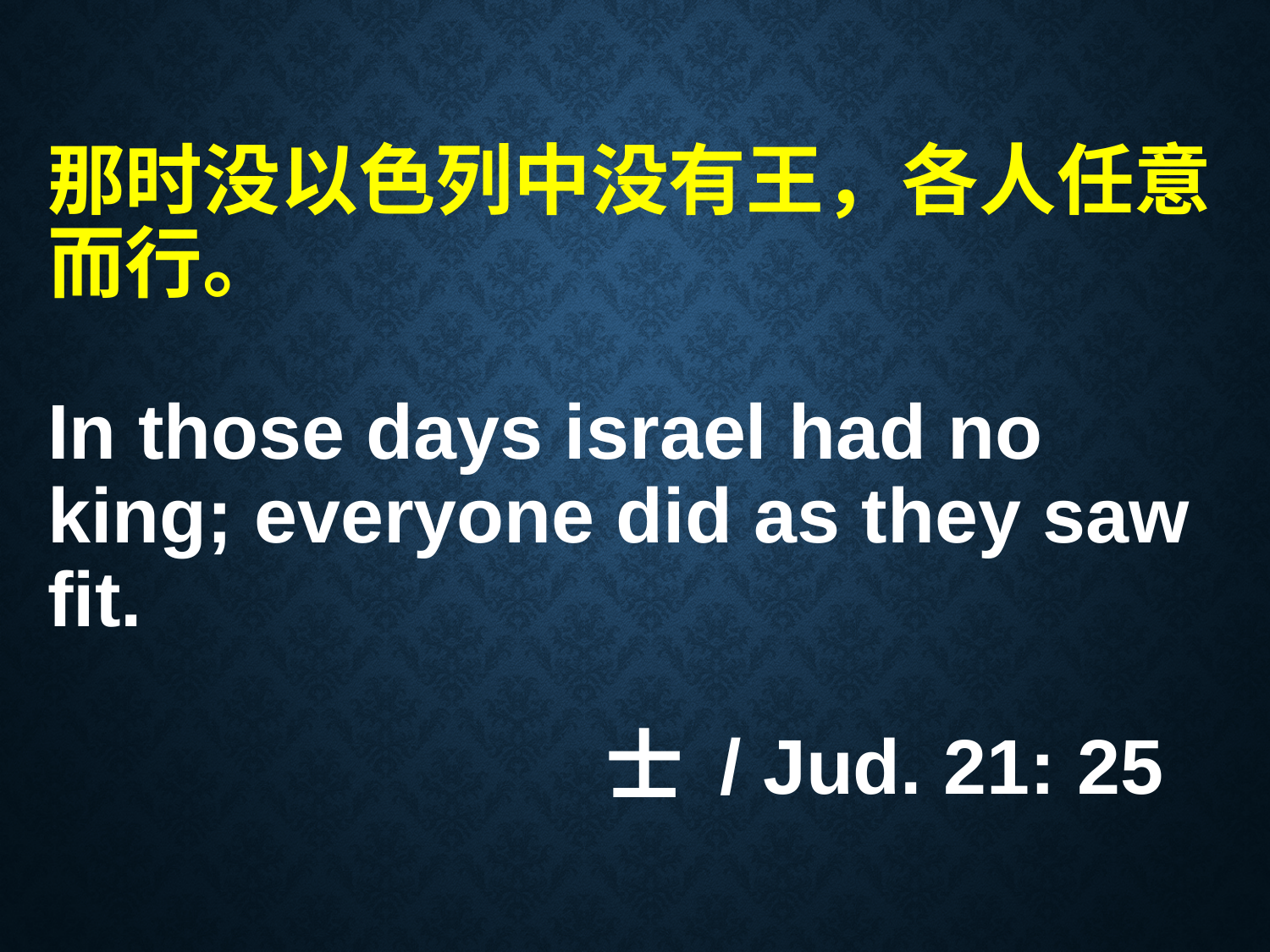

# 那时没以色列中没有王，各人任意而行。 In those days israel had no king; everyone did as they saw fit. 士 / Jud. 21: 25